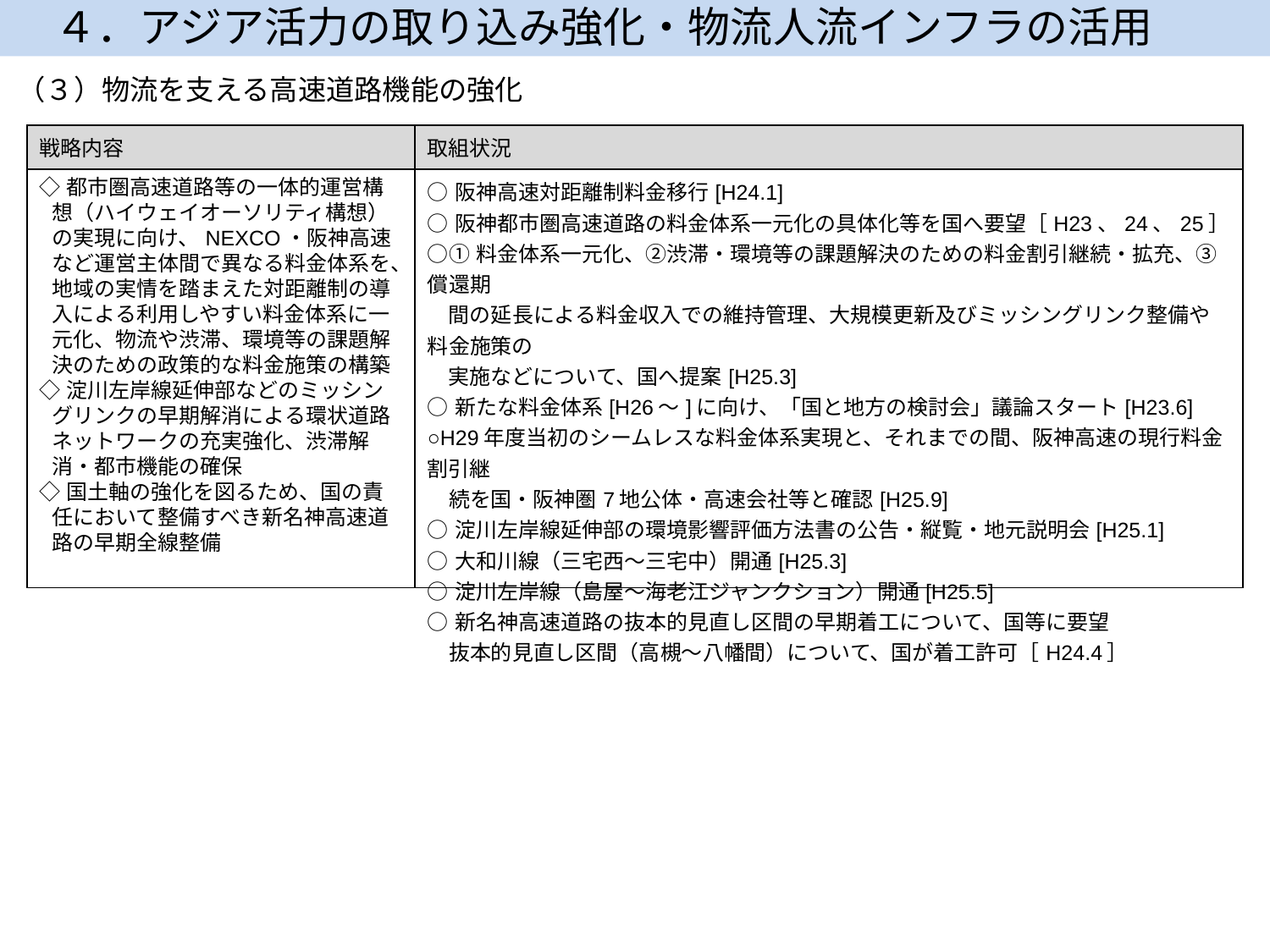

４．アジア活力の取り込み強化・物流人流インフラの活用
（３）物流を支える高速道路機能の強化
| 戦略内容 | 取組状況 |
| --- | --- |
| ◇都市圏高速道路等の一体的運営構想（ハイウェイオーソリティ構想）の実現に向け、NEXCO・阪神高速など運営主体間で異なる料金体系を、地域の実情を踏まえた対距離制の導入による利用しやすい料金体系に一元化、物流や渋滞、環境等の課題解決のための政策的な料金施策の構築 ◇淀川左岸線延伸部などのミッシングリンクの早期解消による環状道路ネットワークの充実強化、渋滞解消・都市機能の確保 ◇国土軸の強化を図るため、国の責任において整備すべき新名神高速道路の早期全線整備 | ○阪神高速対距離制料金移行[H24.1] ○阪神都市圏高速道路の料金体系一元化の具体化等を国へ要望［H23、24、25］ ○①料金体系一元化、②渋滞・環境等の課題解決のための料金割引継続・拡充、③償還期 　間の延長による料金収入での維持管理、大規模更新及びミッシングリンク整備や料金施策の 　実施などについて、国へ提案[H25.3] ○新たな料金体系[H26～]に向け、「国と地方の検討会」議論スタート[H23.6] ○H29年度当初のシームレスな料金体系実現と、それまでの間、阪神高速の現行料金割引継　 　続を国・阪神圏7地公体・高速会社等と確認[H25.9] ○淀川左岸線延伸部の環境影響評価方法書の公告・縦覧・地元説明会[H25.1] ○大和川線（三宅西～三宅中）開通[H25.3] ○淀川左岸線（島屋～海老江ジャンクション）開通[H25.5] ○新名神高速道路の抜本的見直し区間の早期着工について、国等に要望 　抜本的見直し区間（高槻～八幡間）について、国が着工許可［H24.4］ |